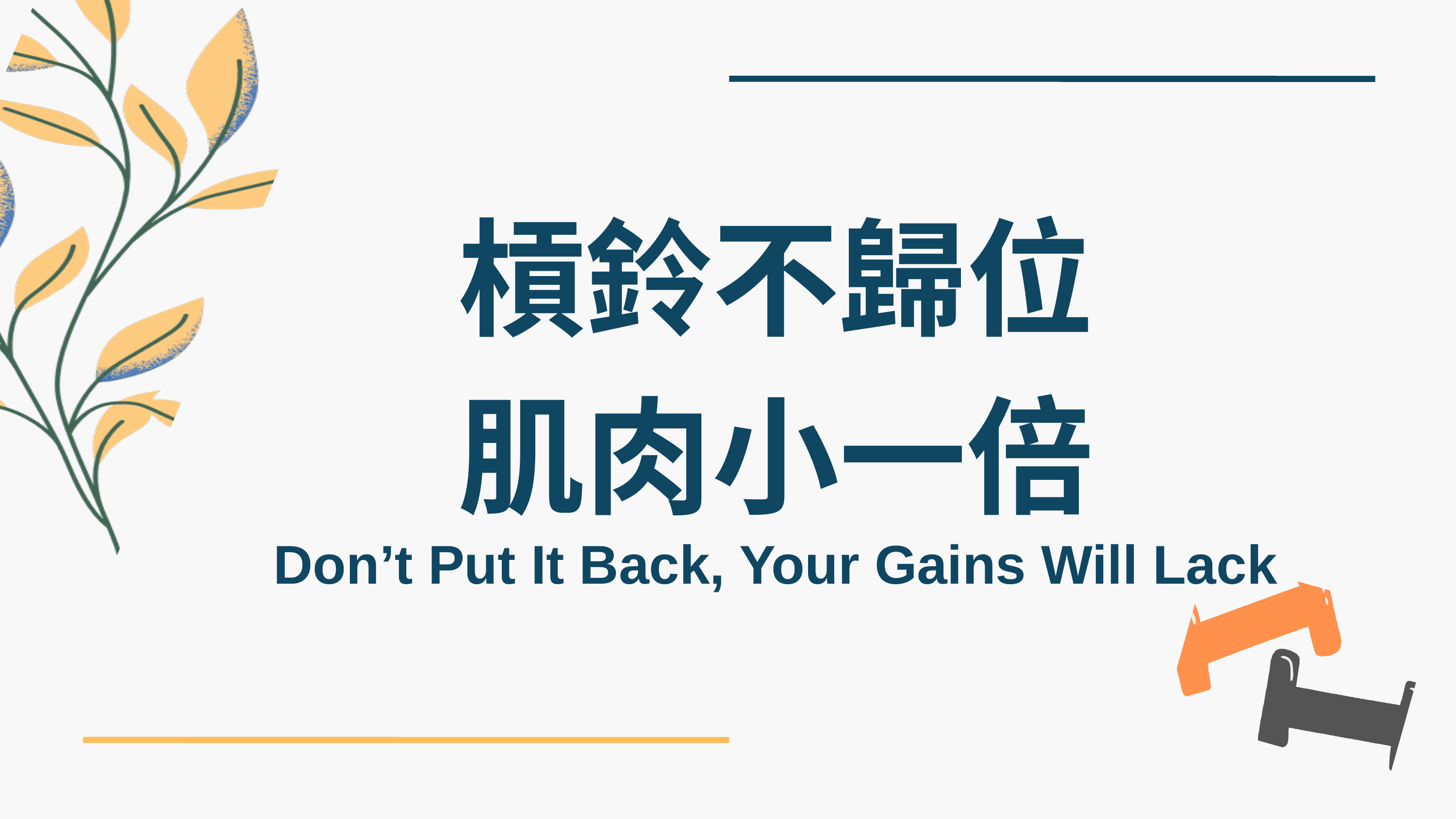

槓鈴不歸位
肌肉小一倍
Don’t Put It Back, Your Gains Will Lack